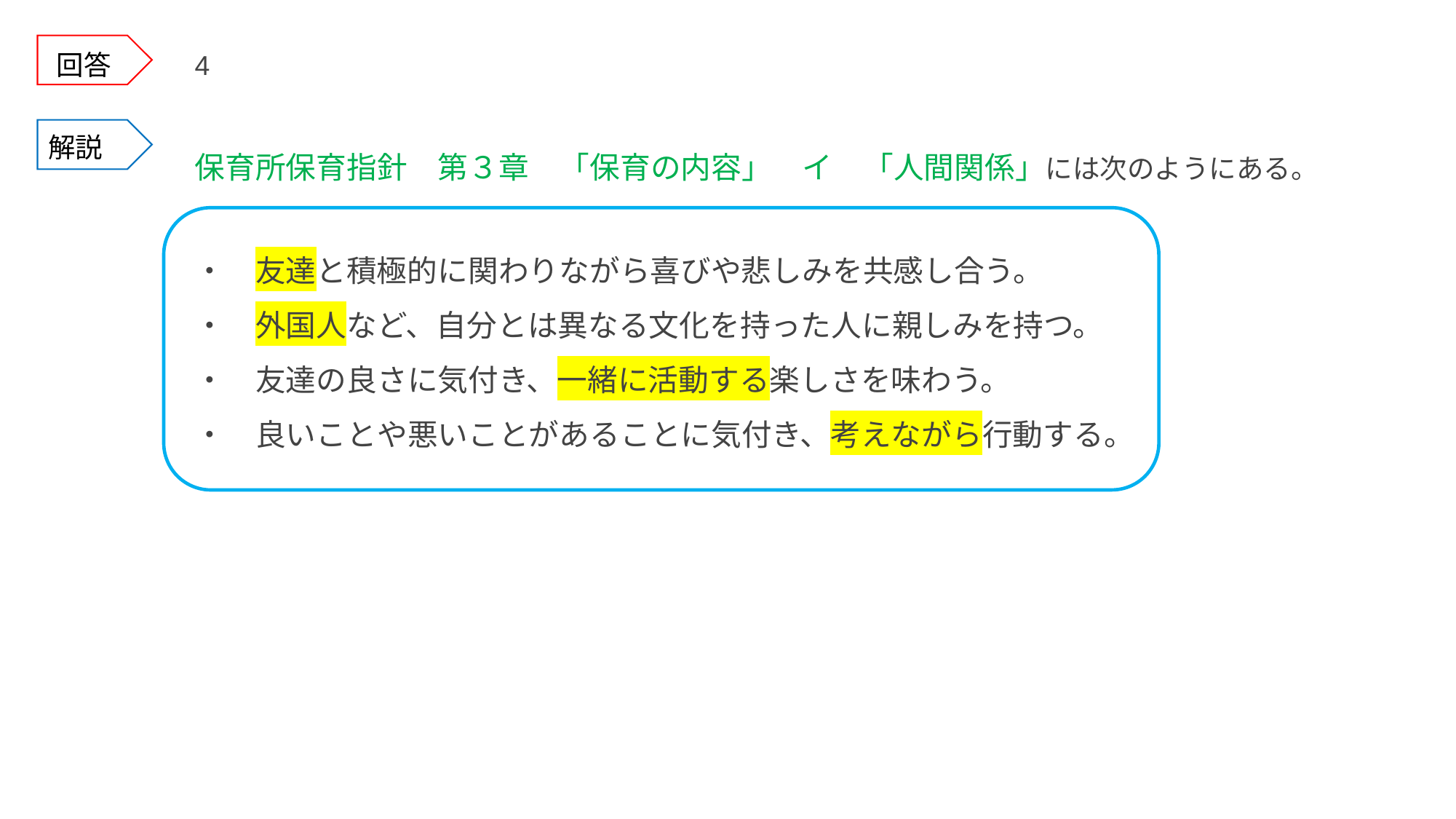

回答
4

解説
保育所保育指針　第３章　「保育の内容」　イ　「人間関係」には次のようにある。
・　友達と積極的に関わりながら喜びや悲しみを共感し合う。
・　外国人など、自分とは異なる文化を持った人に親しみを持つ。
・　友達の良さに気付き、一緒に活動する楽しさを味わう。
・　良いことや悪いことがあることに気付き、考えながら行動する。